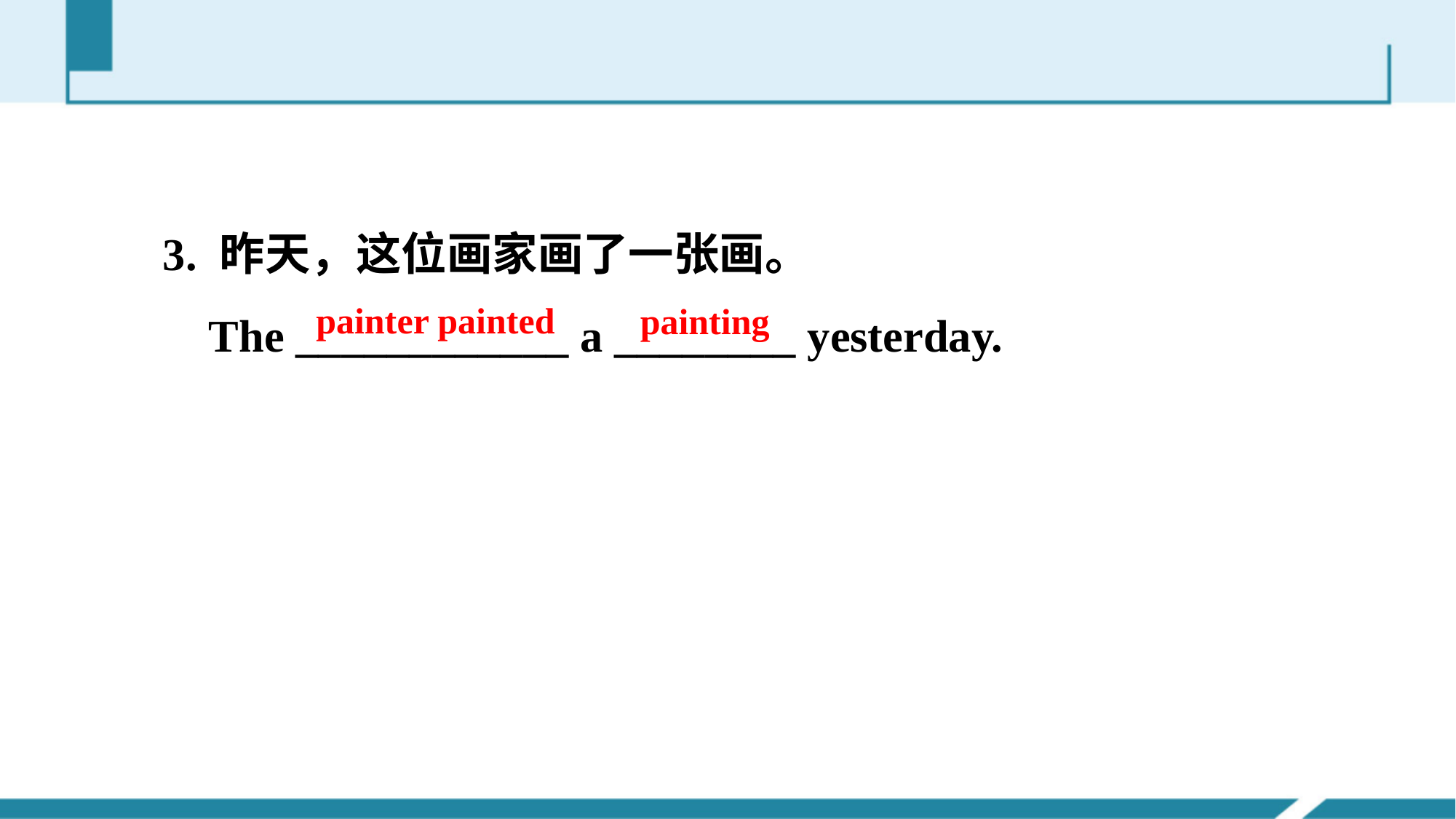

3. 昨天，这位画家画了一张画。
    The ____________ a ________ yesterday.
painter painted
painting